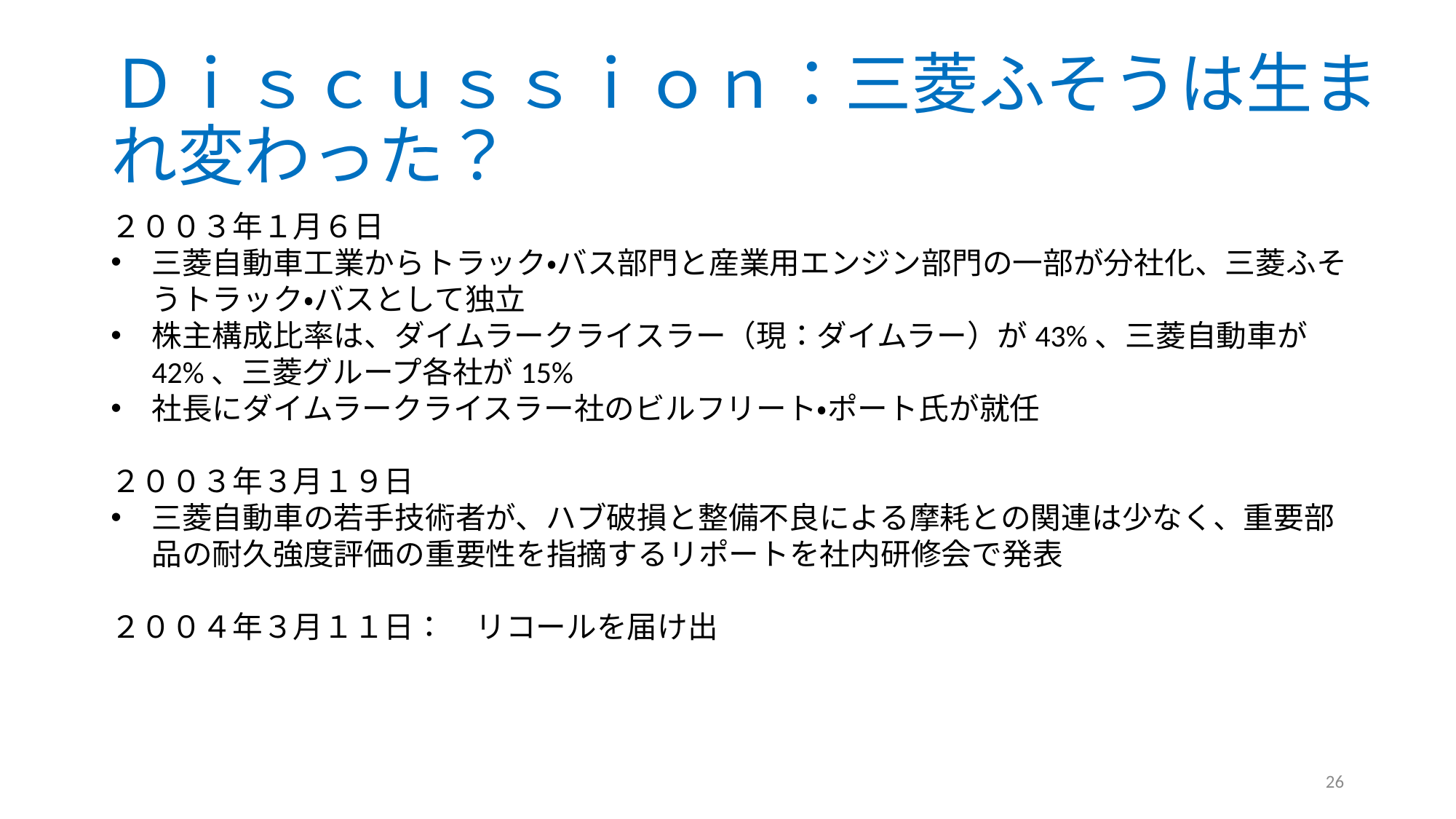

# Ｄｉｓｃｕｓｓｉｏｎ：三菱ふそうは生まれ変わった？
２００３年１月６日
三菱自動車工業からトラック・バス部門と産業用エンジン部門の一部が分社化、三菱ふそうトラック・バスとして独立
株主構成比率は、ダイムラークライスラー（現：ダイムラー）が43%、三菱自動車が42%、三菱グループ各社が15%
社長にダイムラークライスラー社のビルフリート・ポート氏が就任

２００３年３月１９日
三菱自動車の若手技術者が、ハブ破損と整備不良による摩耗との関連は少なく、重要部品の耐久強度評価の重要性を指摘するリポートを社内研修会で発表

２００４年３月１１日：　リコールを届け出

26